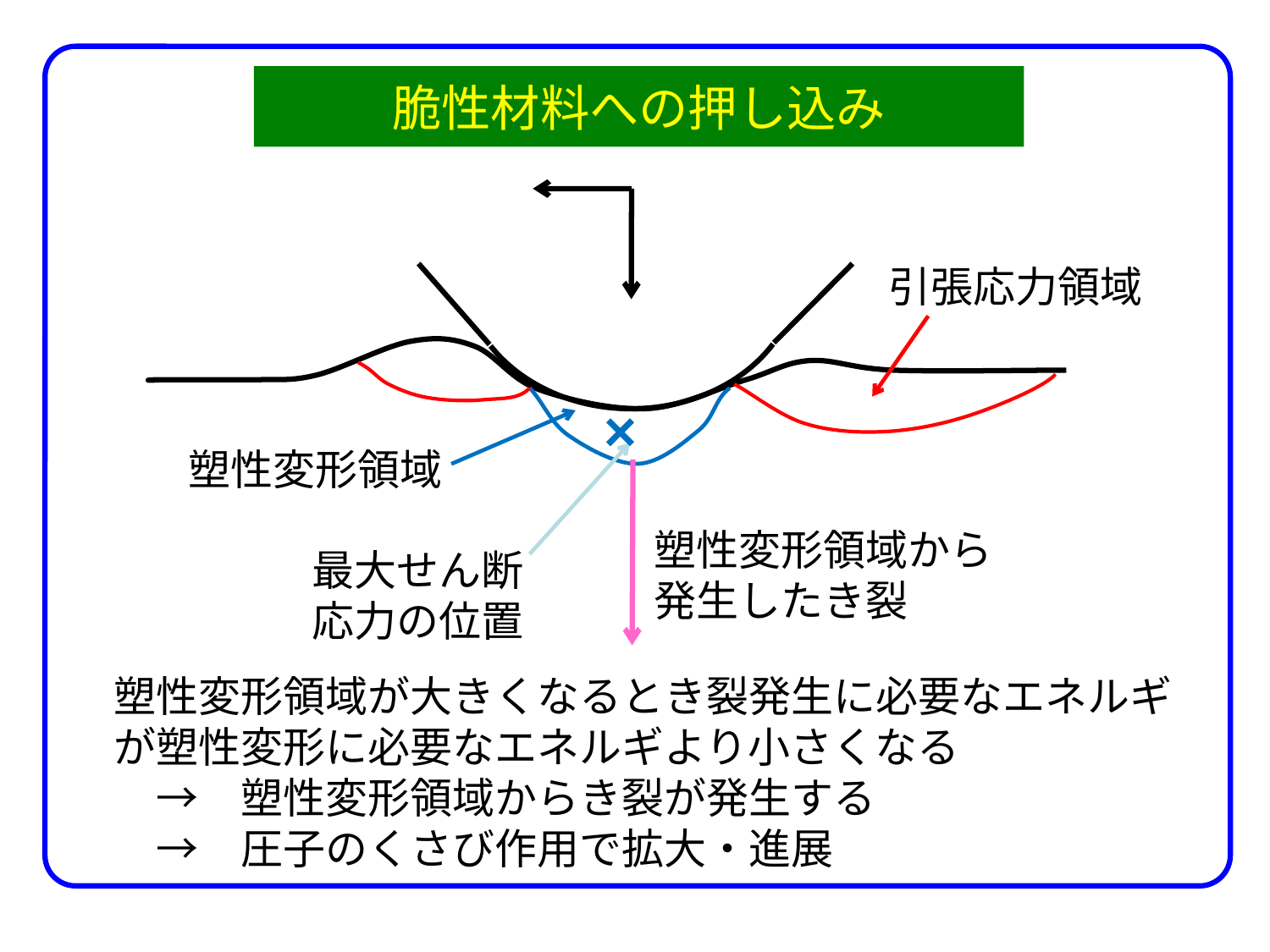

# 脆性材料への押し込み

引張応力領域

×
塑性変形領域
塑性変形領域から発生したき裂
最大せん断応力の位置
塑性変形領域が大きくなるとき裂発生に必要なエネルギが塑性変形に必要なエネルギより小さくなる
　→　塑性変形領域からき裂が発生する
　→　圧子のくさび作用で拡大・進展